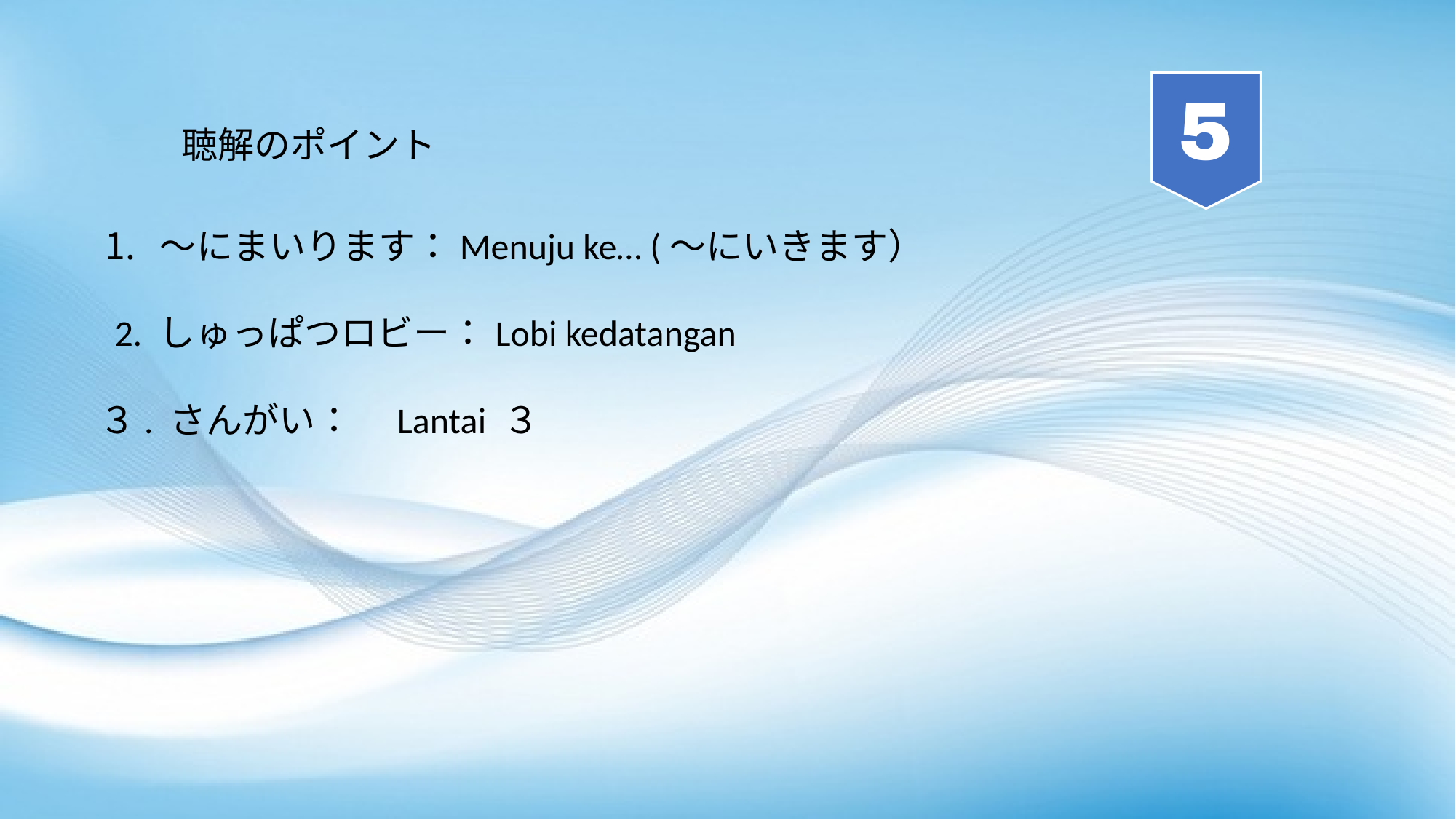

5
聴解のポイント
～にまいります：Menuju ke… (～にいきます）
2. しゅっぱつロビー：Lobi kedatangan
３. さんがい：　Lantai ３